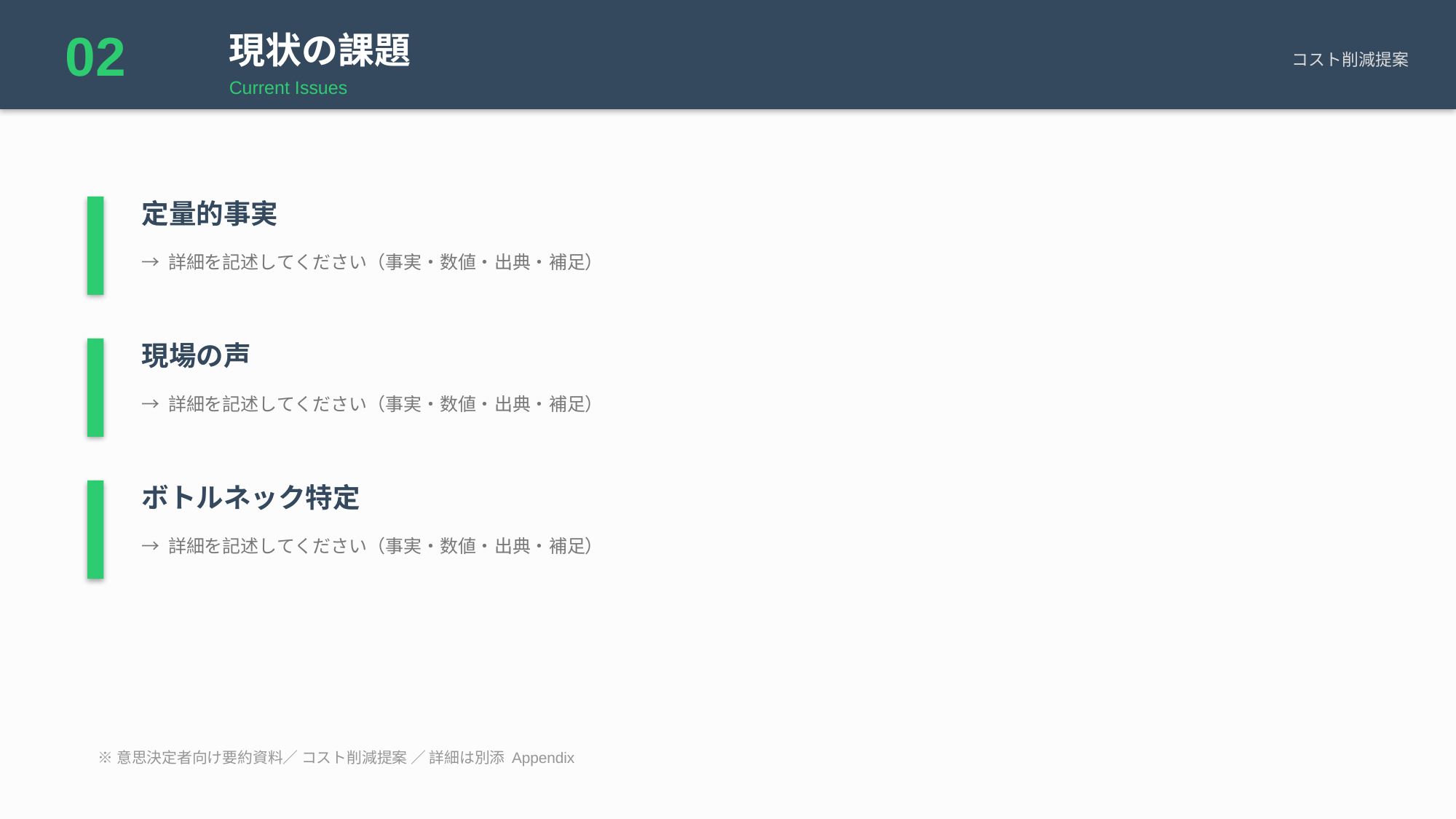

02
現状の課題
コスト削減提案
Current Issues
定量的事実

→ 詳細を記述してください（事実・数値・出典・補足）
現場の声

→ 詳細を記述してください（事実・数値・出典・補足）
ボトルネック特定

→ 詳細を記述してください（事実・数値・出典・補足）
※意思決定者向け要約資料／ コスト削減提案 ／ 詳細は別添 Appendix